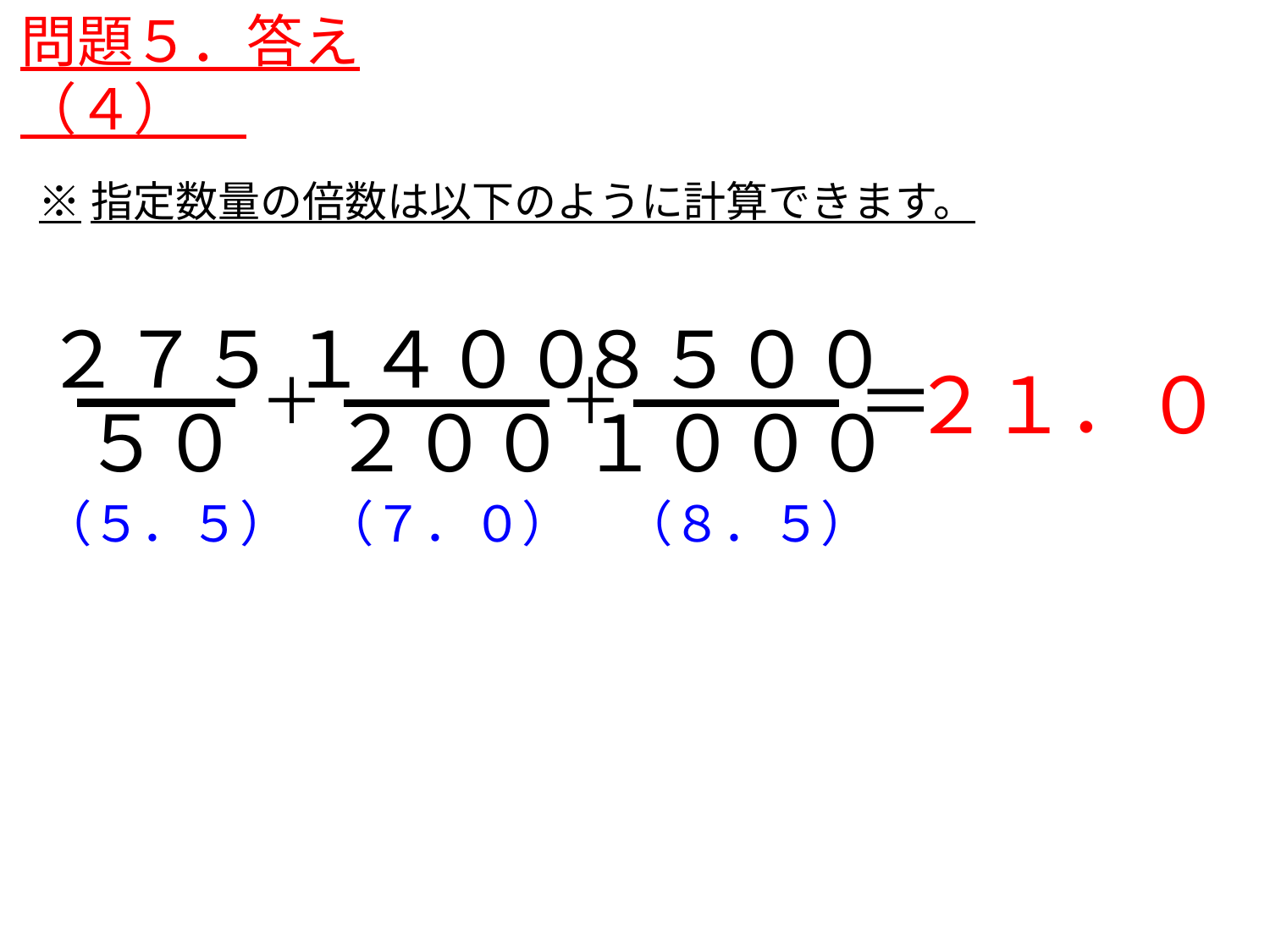

問題５．答え（４）
※指定数量の倍数は以下のように計算できます。
２７５
１４００
８５００
＝
２１．０
＋
＋
５０
２００
１０００
（７．０）
（８．５）
（５．５）